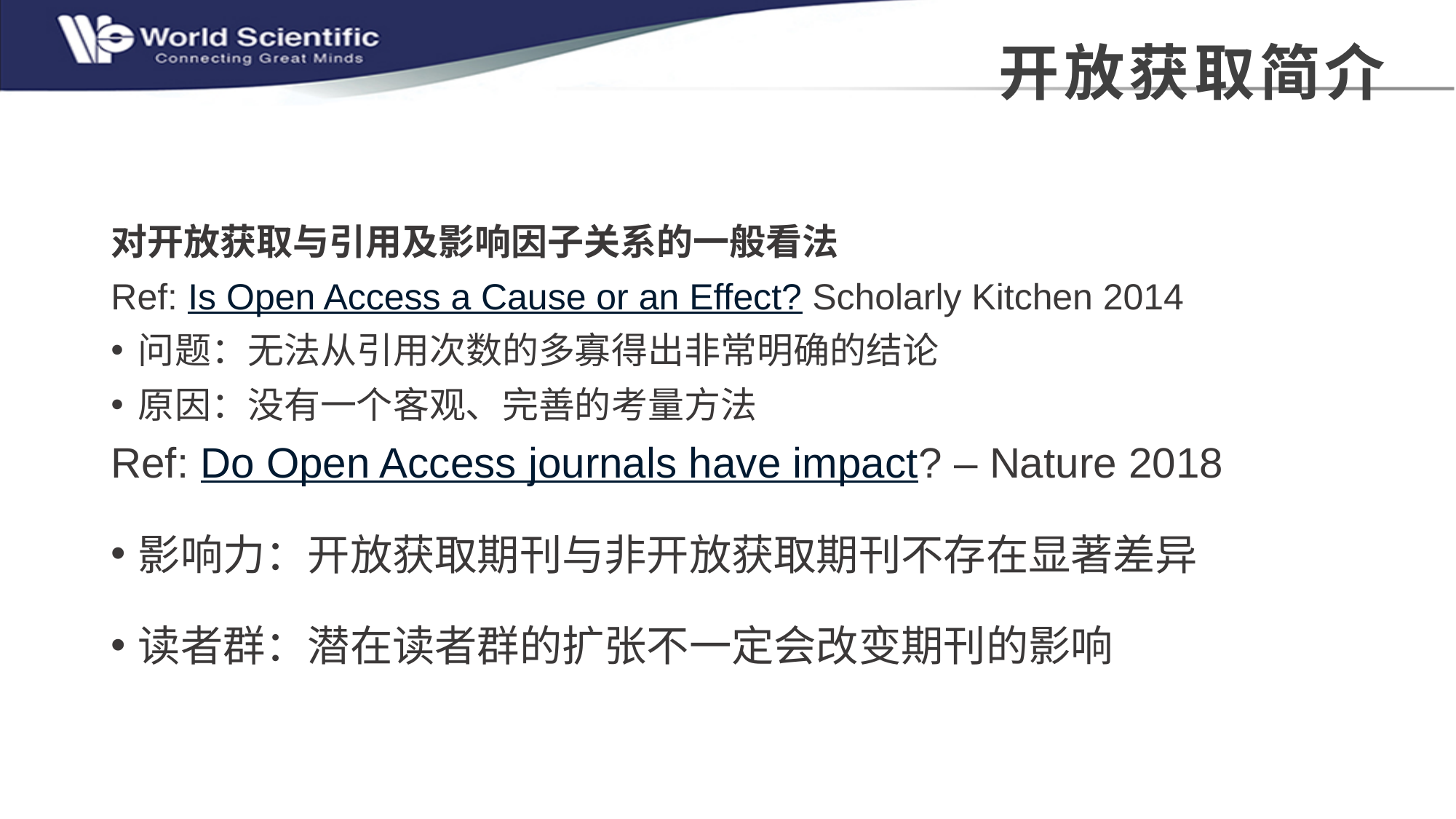

开放获取简介

对开放获取与引用及影响因子关系的一般看法
Ref: Is Open Access a Cause or an Effect? Scholarly Kitchen 2014
问题：无法从引用次数的多寡得出非常明确的结论
原因：没有一个客观、完善的考量方法
Ref: Do Open Access journals have impact? – Nature 2018
影响力：开放获取期刊与非开放获取期刊不存在显著差异
读者群：潜在读者群的扩张不一定会改变期刊的影响